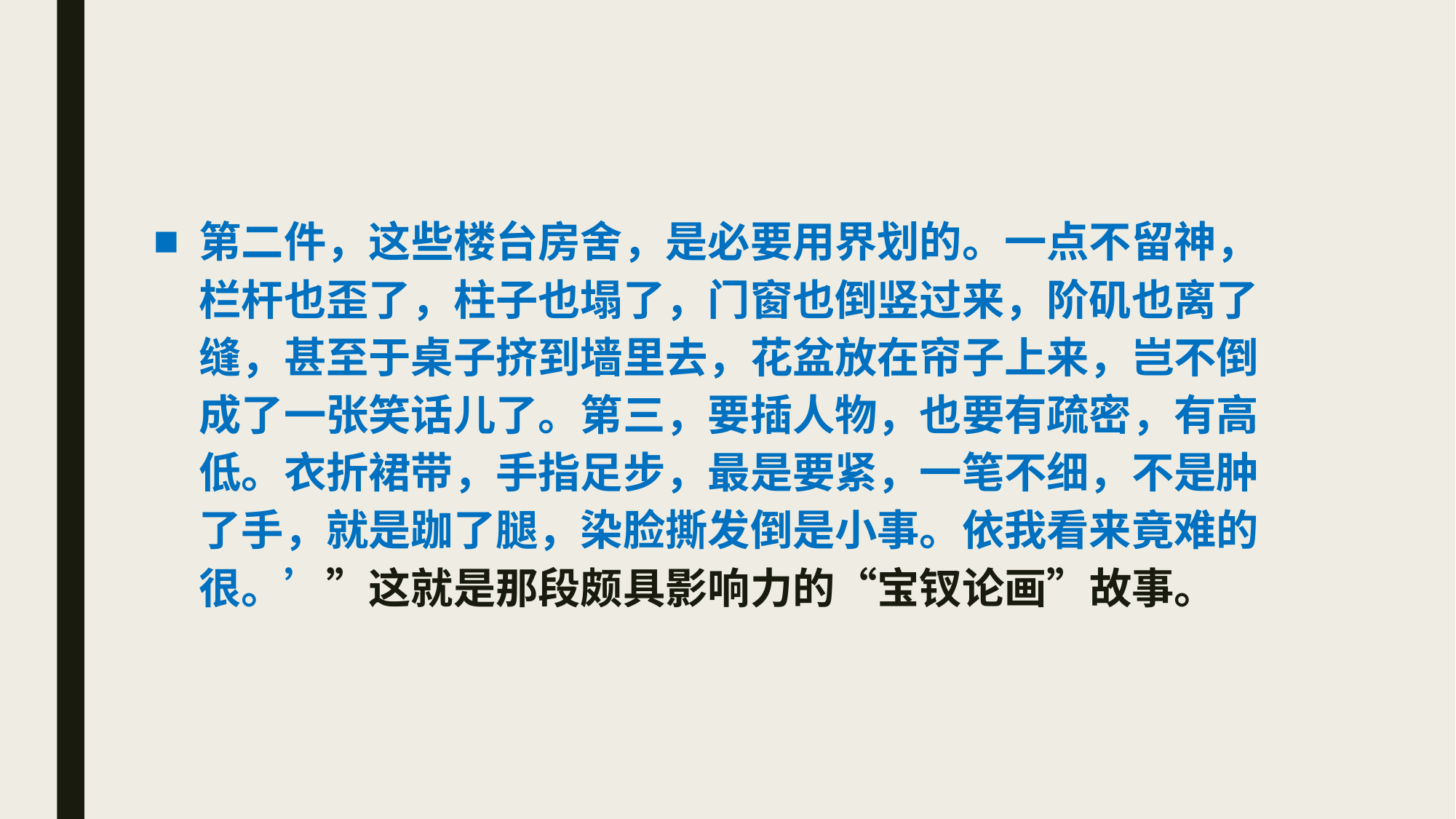

#
第二件，这些楼台房舍，是必要用界划的。一点不留神，栏杆也歪了，柱子也塌了，门窗也倒竖过来，阶矶也离了缝，甚至于桌子挤到墙里去，花盆放在帘子上来，岂不倒成了一张笑话儿了。第三，要插人物，也要有疏密，有高低。衣折裙带，手指足步，最是要紧，一笔不细，不是肿了手，就是跏了腿，染脸撕发倒是小事。依我看来竟难的很。’”这就是那段颇具影响力的“宝钗论画”故事。